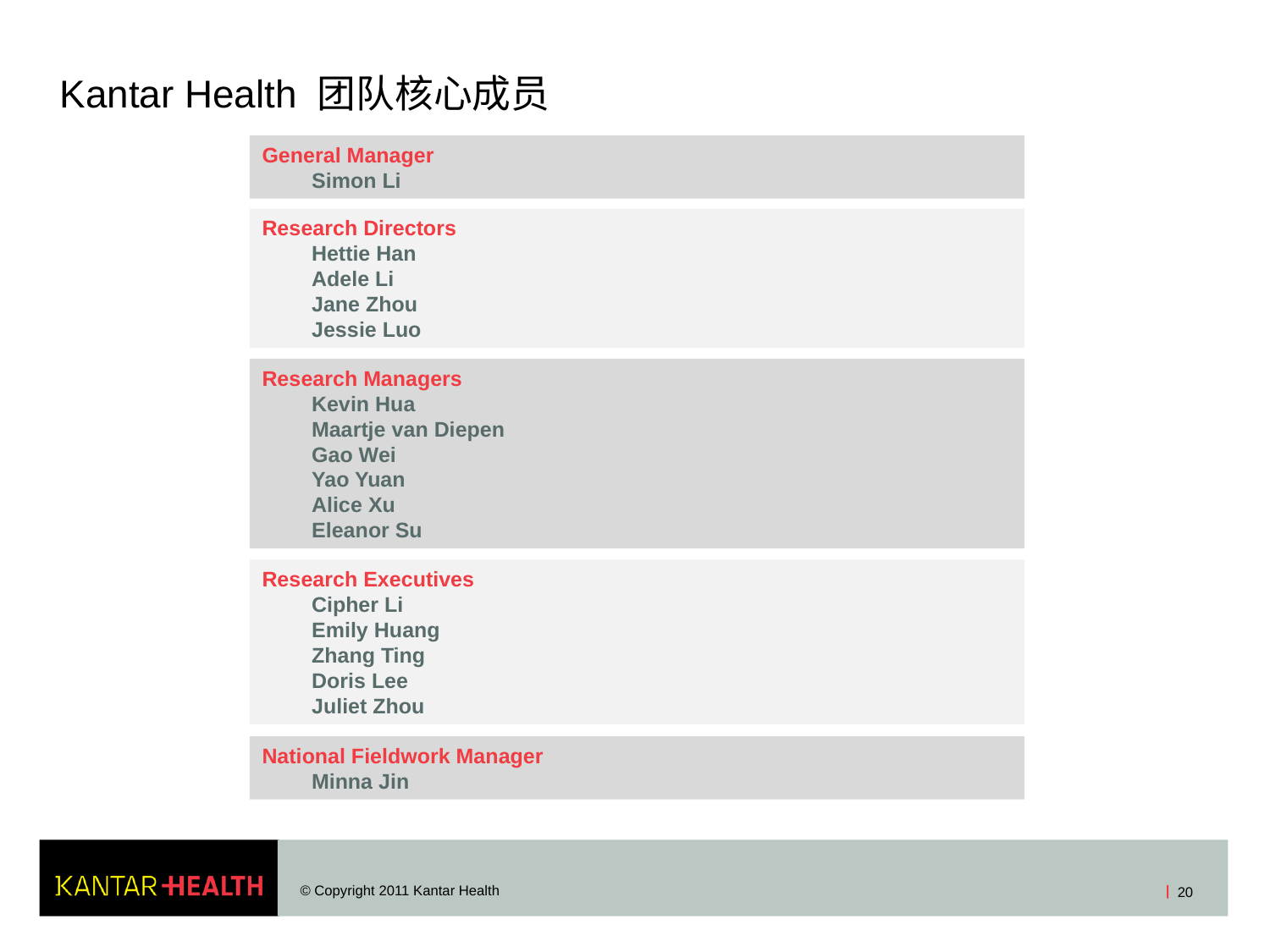

# Kantar Health 团队核心成员
General Manager
Simon Li
Research Directors
Hettie Han
Adele Li
Jane Zhou
Jessie Luo
Research Managers
Kevin Hua
Maartje van Diepen
Gao Wei
Yao Yuan
Alice Xu
Eleanor Su
Research Executives
Cipher Li
Emily Huang
Zhang Ting
Doris Lee
Juliet Zhou
National Fieldwork Manager
Minna Jin
© Copyright 2011 Kantar Health
20